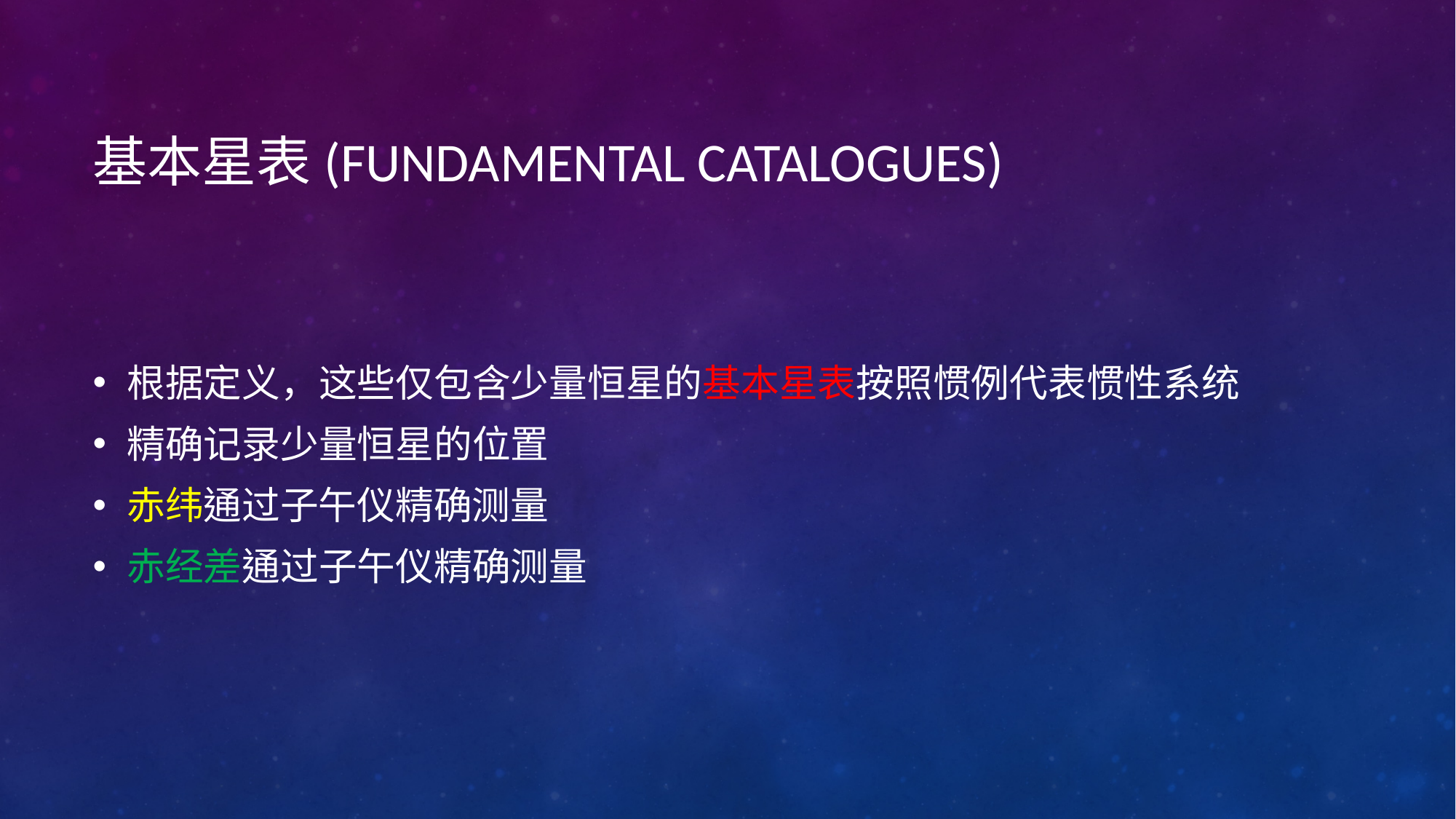

# 基本星表(fundamental catalogues)
根据定义，这些仅包含少量恒星的基本星表按照惯例代表惯性系统
精确记录少量恒星的位置
赤纬通过子午仪精确测量
赤经差通过子午仪精确测量